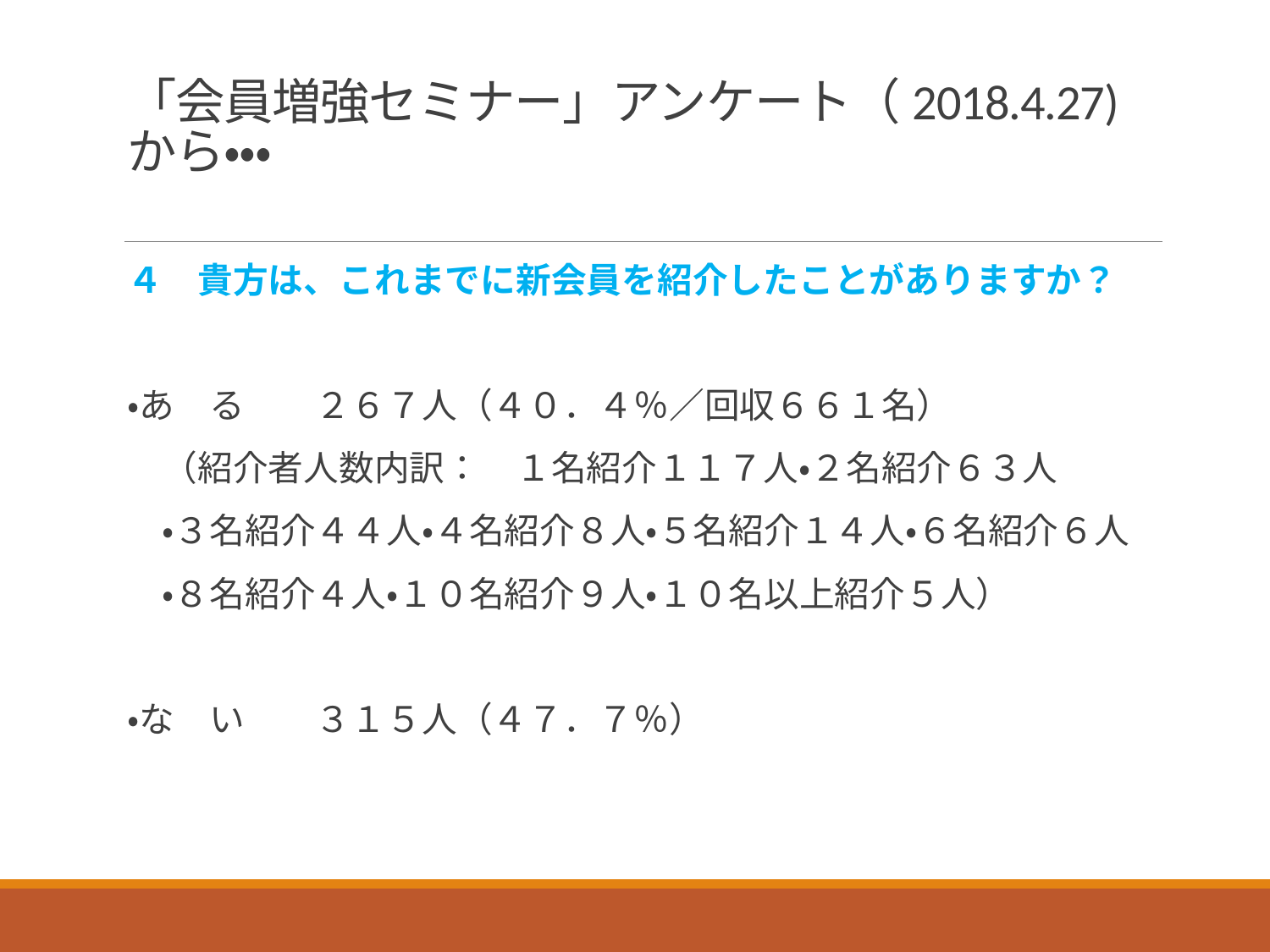

# 「会員増強セミナー」アンケート（2018.4.27)から・・・
４　貴方は、これまでに新会員を紹介したことがありますか？

・あ　る　　２６７人（４０．４％／回収６６１名）
　（紹介者人数内訳：　１名紹介１１７人・２名紹介６３人
　・３名紹介４４人・４名紹介８人・５名紹介１４人・６名紹介６人
　・８名紹介４人・１０名紹介９人・１０名以上紹介５人）

・な　い　　３１５人（４７．７％）